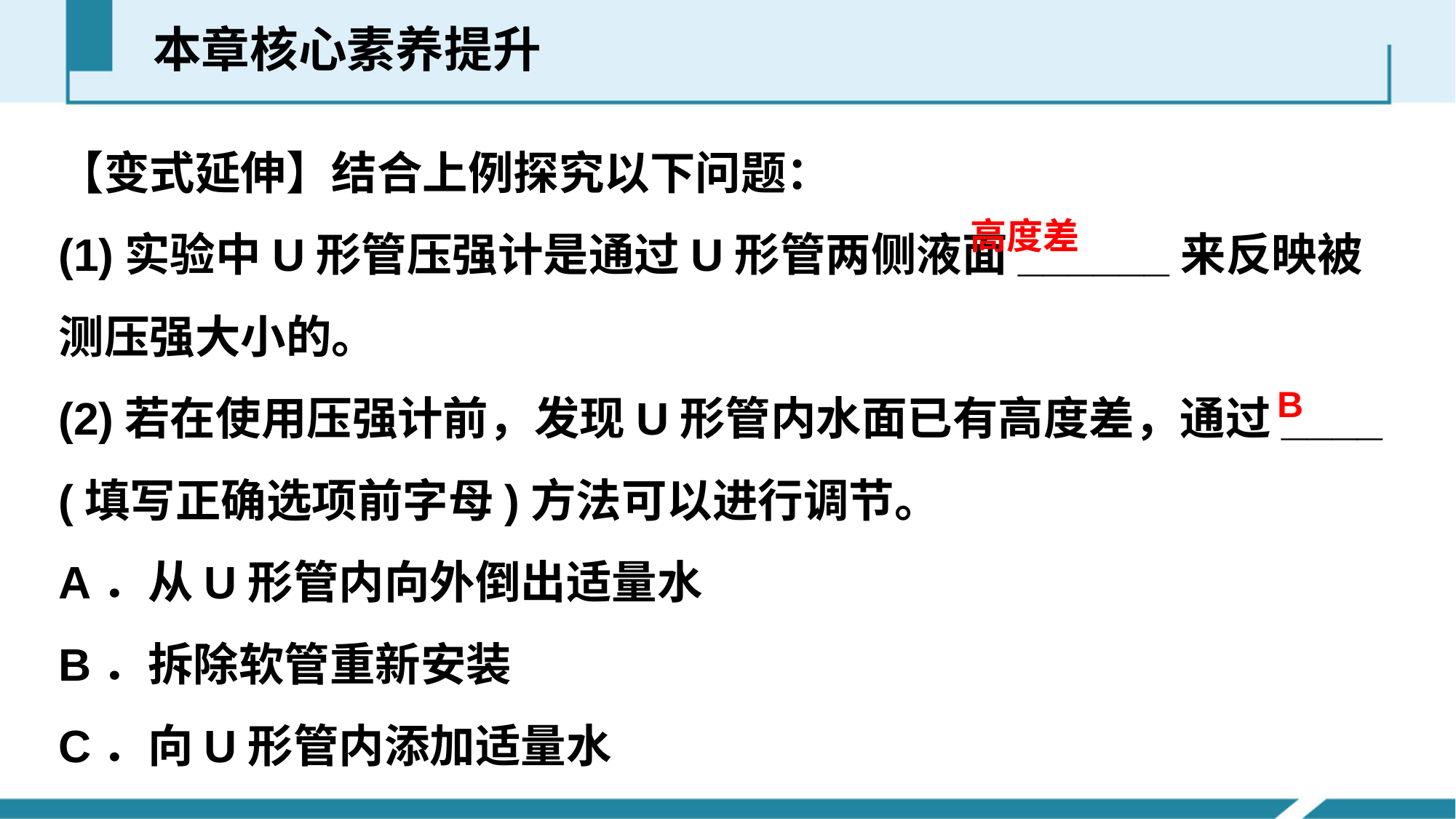

本章核心素养提升
【变式延伸】结合上例探究以下问题：
(1)实验中U形管压强计是通过U形管两侧液面______来反映被测压强大小的。
(2)若在使用压强计前，发现U形管内水面已有高度差，通过____ (填写正确选项前字母)方法可以进行调节。
A．从U形管内向外倒出适量水
B．拆除软管重新安装
C．向U形管内添加适量水
高度差
B